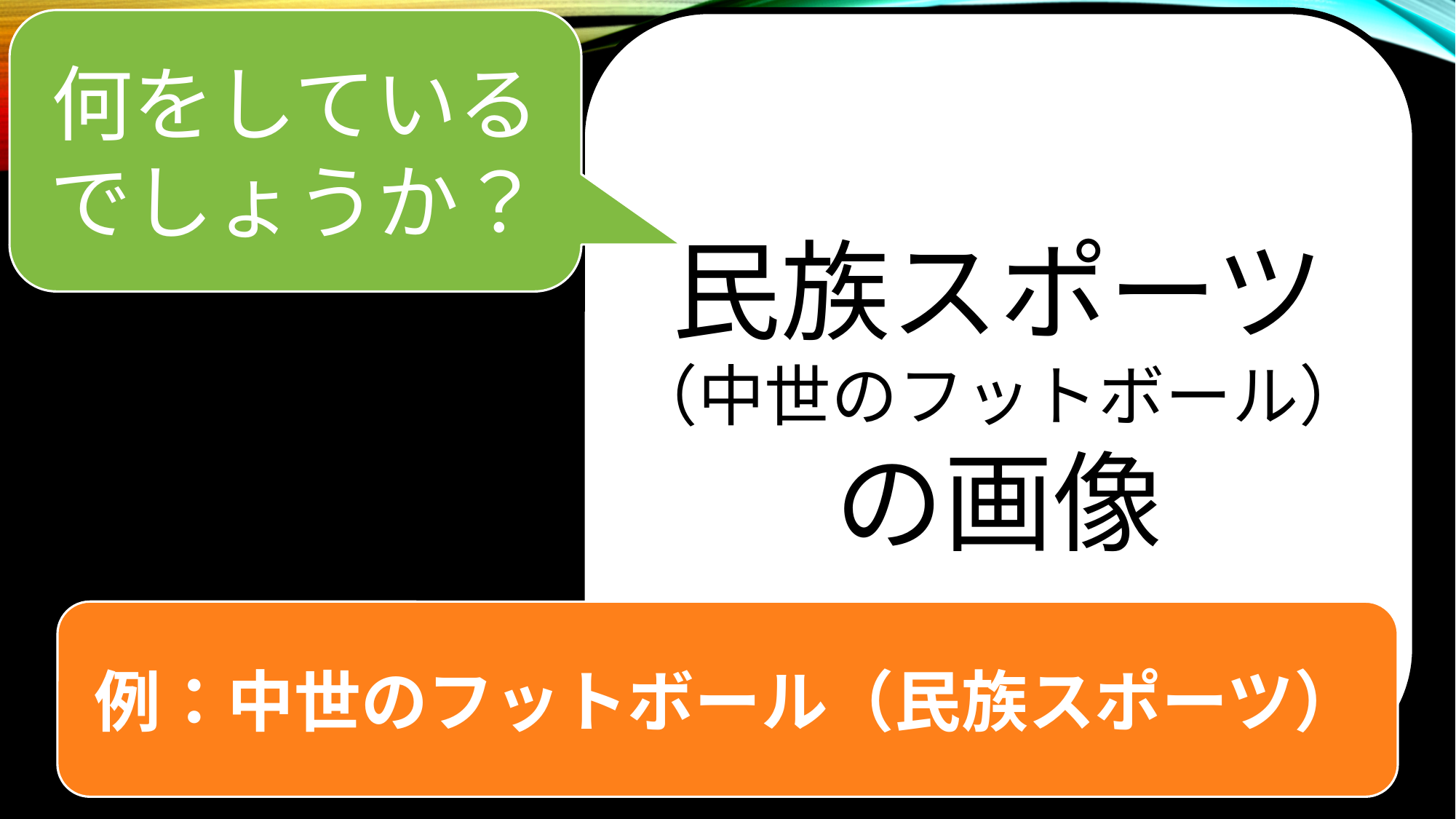

何をしているでしょうか？
民族スポーツ
（中世のフットボール）
の画像
#
例：中世のフットボール（民族スポーツ）